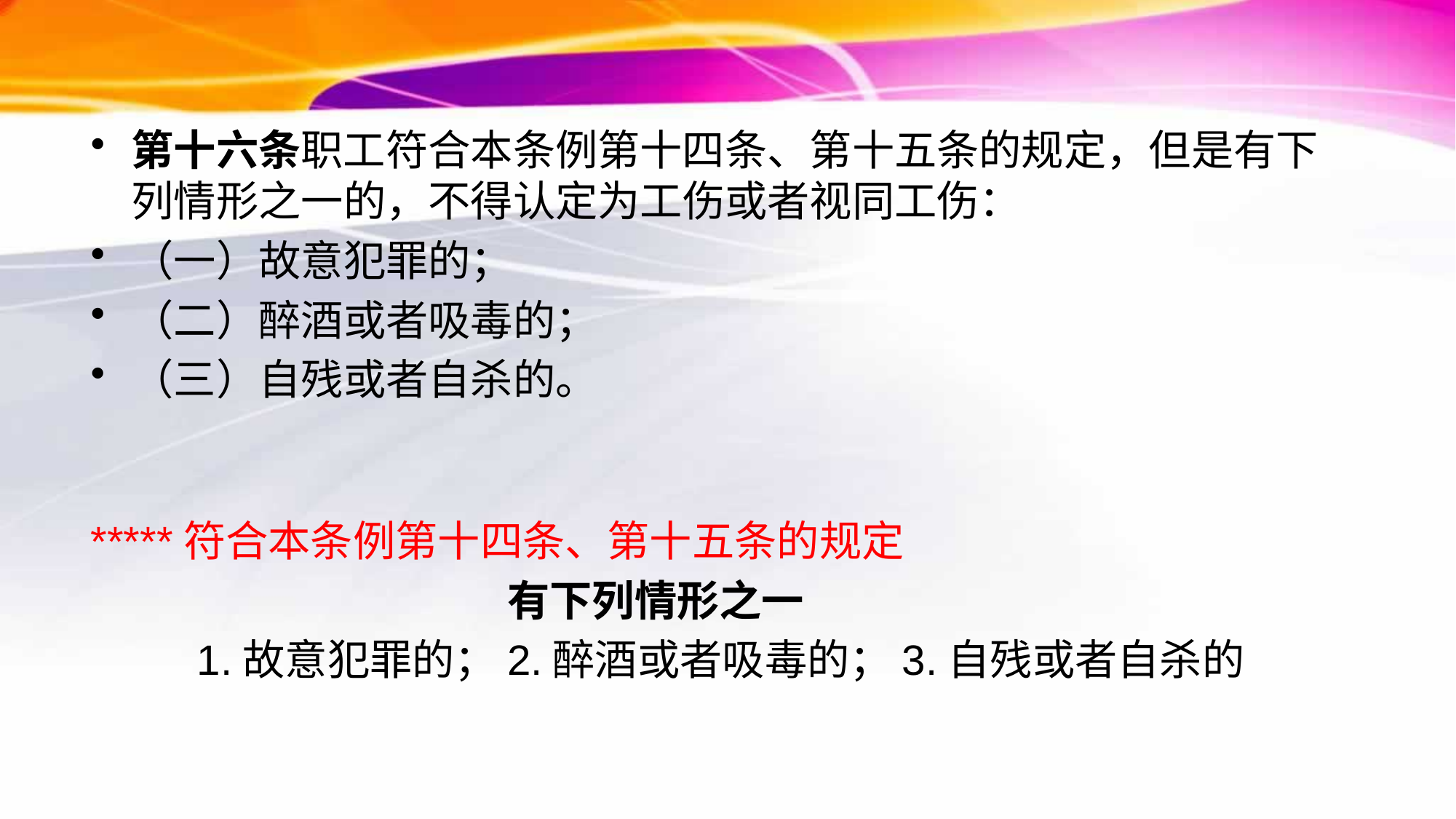

第十六条职工符合本条例第十四条、第十五条的规定，但是有下列情形之一的，不得认定为工伤或者视同工伤：
（一）故意犯罪的；
（二）醉酒或者吸毒的；
（三）自残或者自杀的。

*****符合本条例第十四条、第十五条的规定
                                           有下列情形之一
         1.故意犯罪的；2.醉酒或者吸毒的；3.自残或者自杀的

23